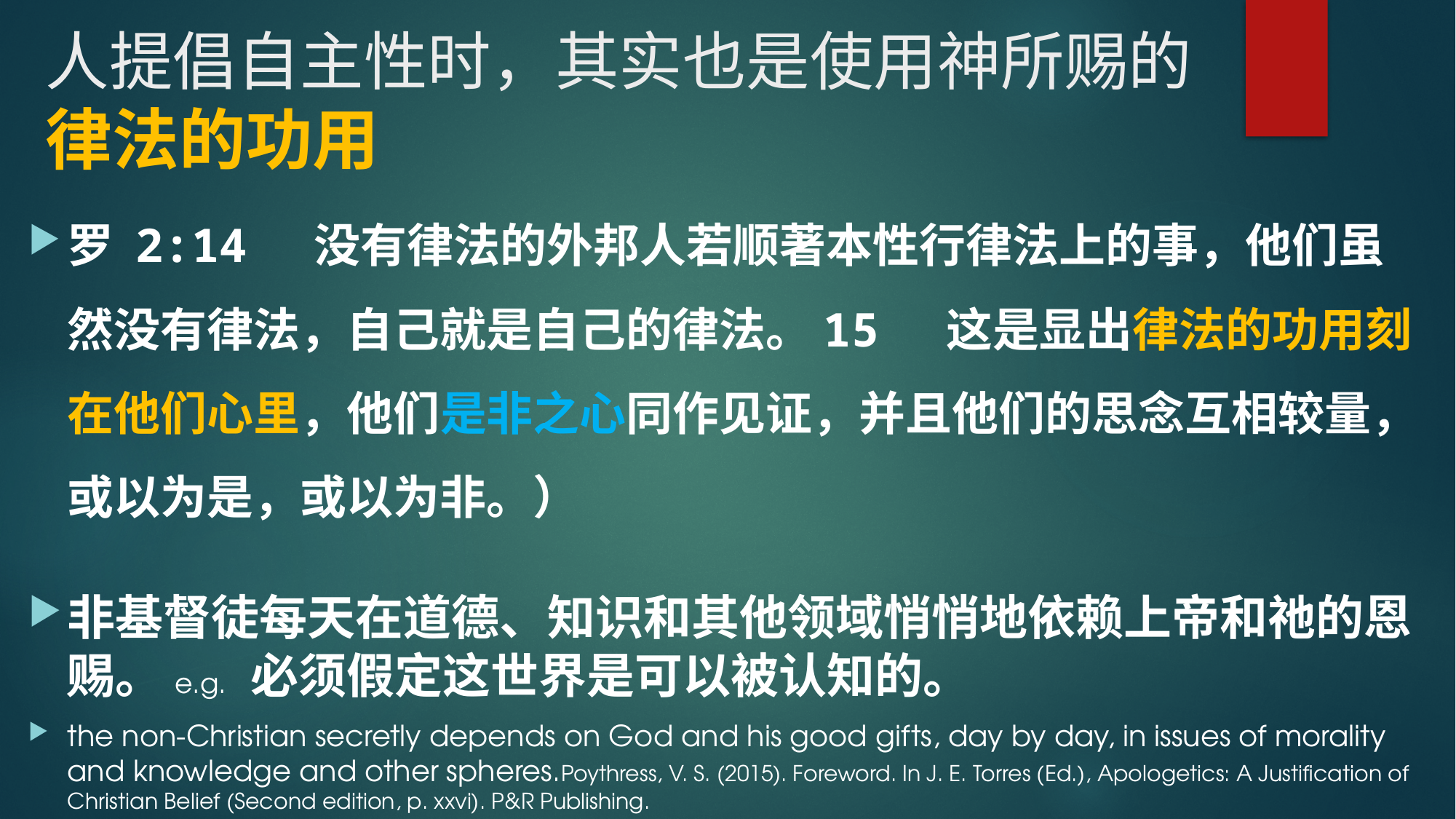

# 人提倡自主性时，其实也是使用神所赐的律法的功用
罗 2:14  没有律法的外邦人若顺著本性行律法上的事，他们虽然没有律法，自己就是自己的律法。15  这是显出律法的功用刻在他们心里，他们是非之心同作见证，并且他们的思念互相较量，或以为是，或以为非。）

非基督徒每天在道德、知识和其他领域悄悄地依赖上帝和祂的恩赐。e.g. 必须假定这世界是可以被认知的。
the non-Christian secretly depends on God and his good gifts, day by day, in issues of morality and knowledge and other spheres.Poythress, V. S. (2015). Foreword. In J. E. Torres (Ed.), Apologetics: A Justification of Christian Belief (Second edition, p. xxvi). P&R Publishing.